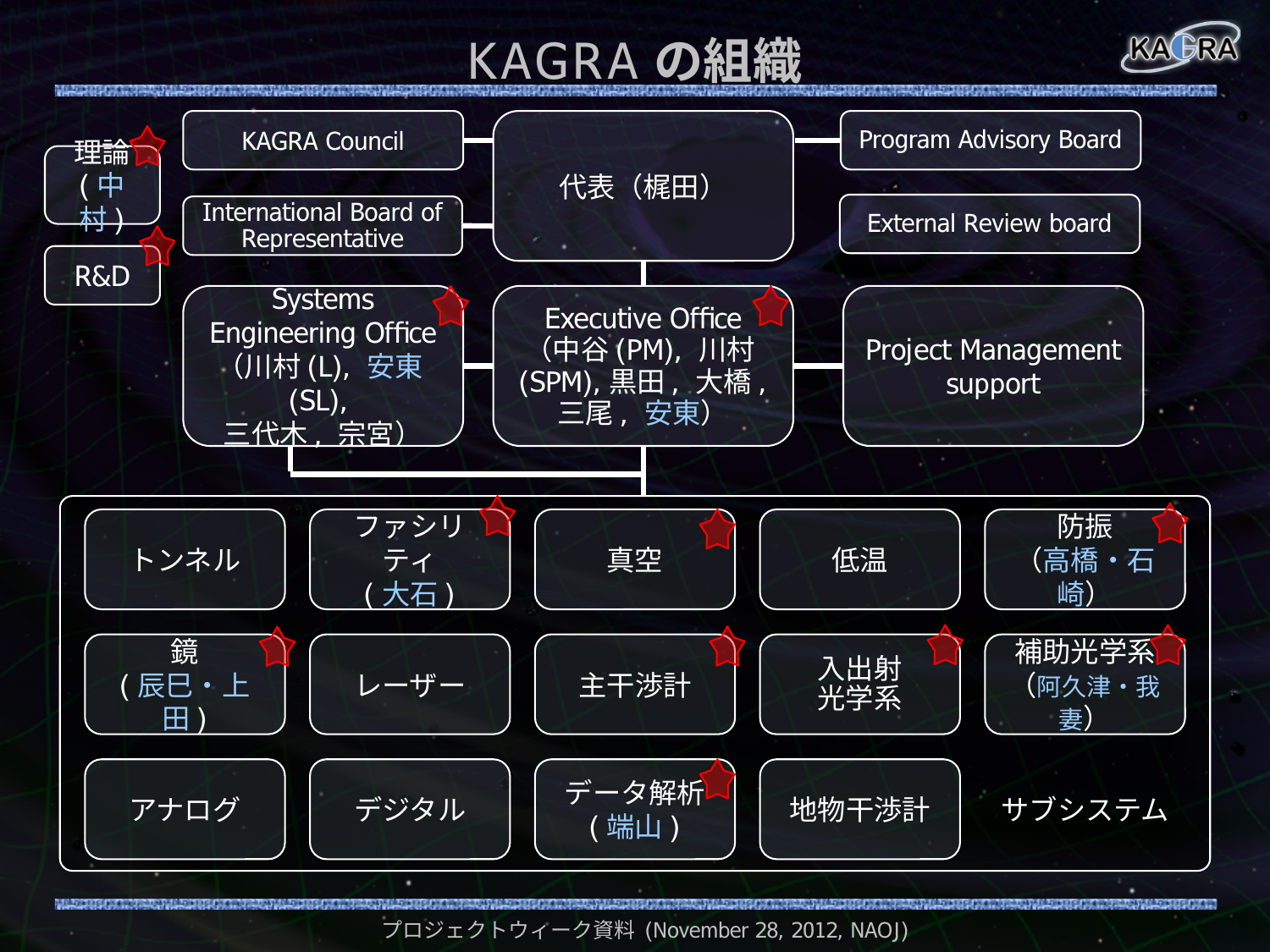

# KAGRAの組織
KAGRA Council
代表（梶田）
Program Advisory Board

理論
(中村)
External Review board
International Board of Representative
R&D
Systems Engineering Office
（川村(L), 安東(SL),
三代木, 宗宮）
Project Management support
Executive Office
（中谷(PM), 川村(SPM),黒田, 大橋,
三尾, 安東）

トンネル
ファシリティ
(大石)
真空
低温
防振
（高橋・石崎）
鏡
(辰巳・上田)
レーザー
主干渉計
入出射
光学系
補助光学系
（阿久津・我妻）
アナログ
デジタル
データ解析
(端山)
地物干渉計
サブシステム
プロジェクトウィーク資料 (November 28, 2012, NAOJ)